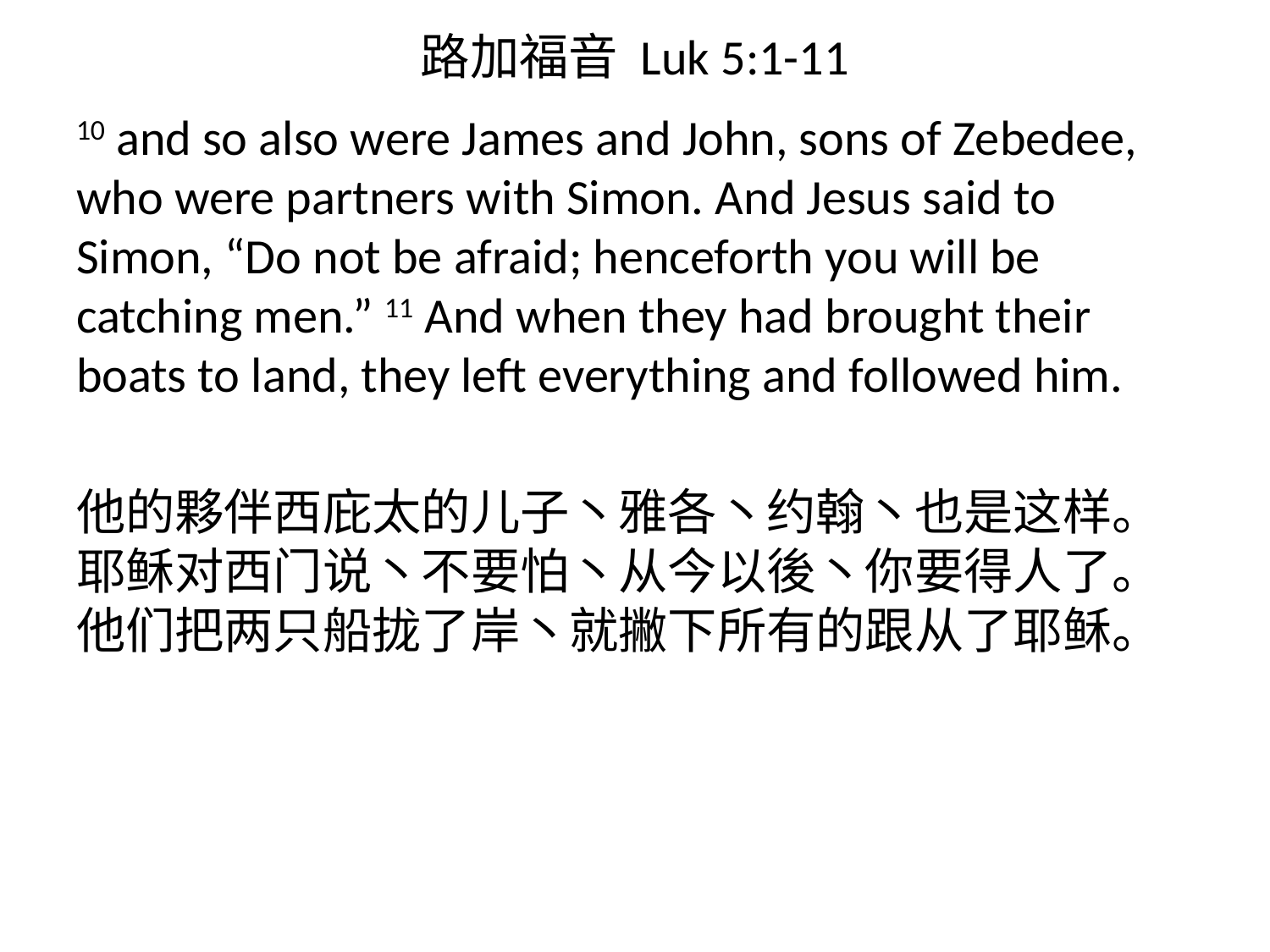

# 路加福音 Luk 5:1-11
10 and so also were James and John, sons of Zebedee, who were partners with Simon. And Jesus said to Simon, “Do not be afraid; henceforth you will be catching men.” 11 And when they had brought their boats to land, they left everything and followed him.

他的夥伴西庇太的儿子丶雅各丶约翰丶也是这样。耶稣对西门说丶不要怕丶从今以後丶你要得人了。他们把两只船拢了岸丶就撇下所有的跟从了耶稣。